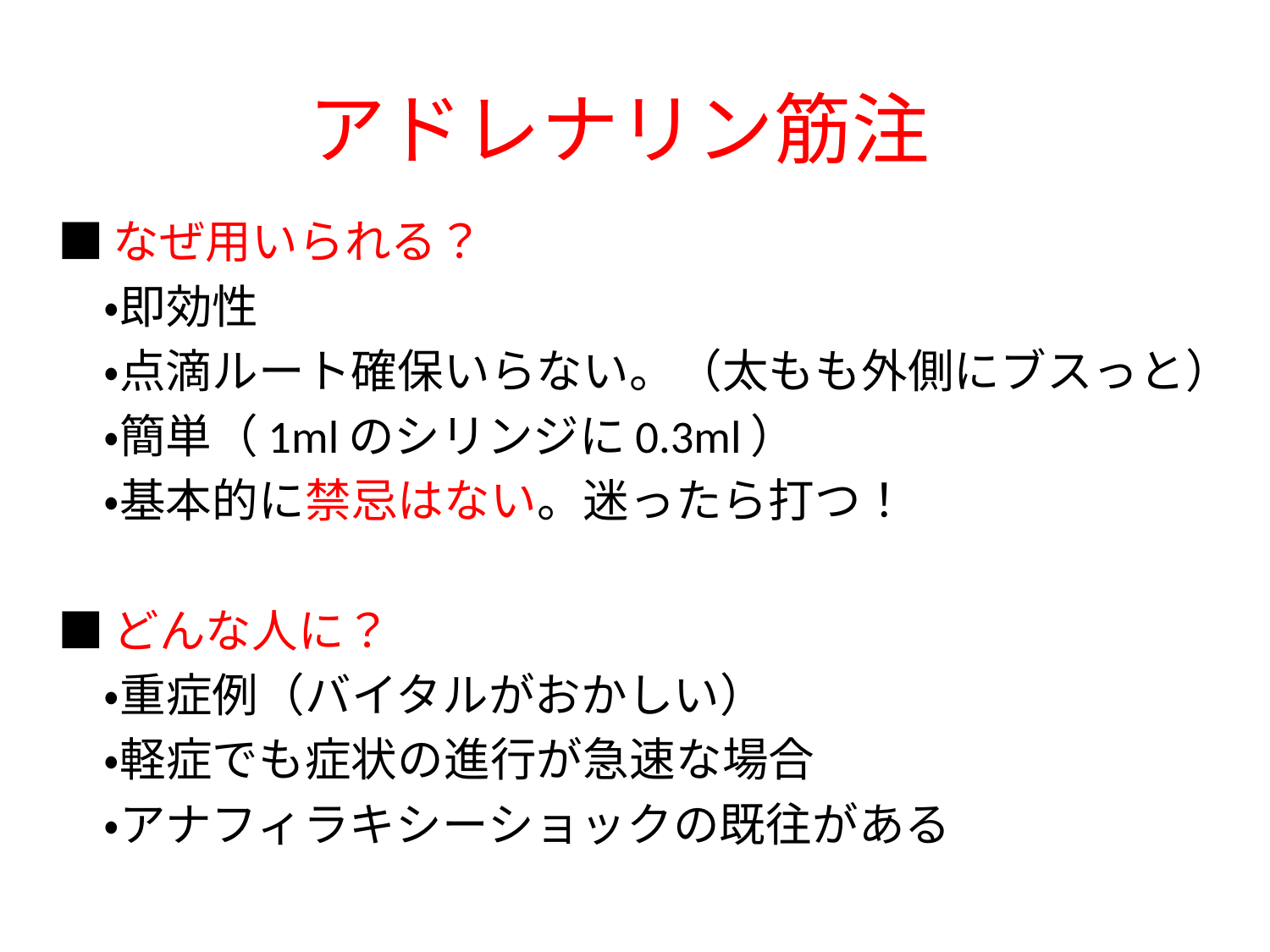

# アドレナリン筋注
■なぜ用いられる？
　・即効性
　・点滴ルート確保いらない。（太もも外側にブスっと）
　・簡単（1mlのシリンジに0.3ml）
　・基本的に禁忌はない。迷ったら打つ！

■どんな人に？
　・重症例（バイタルがおかしい）
　・軽症でも症状の進行が急速な場合
　・アナフィラキシーショックの既往がある